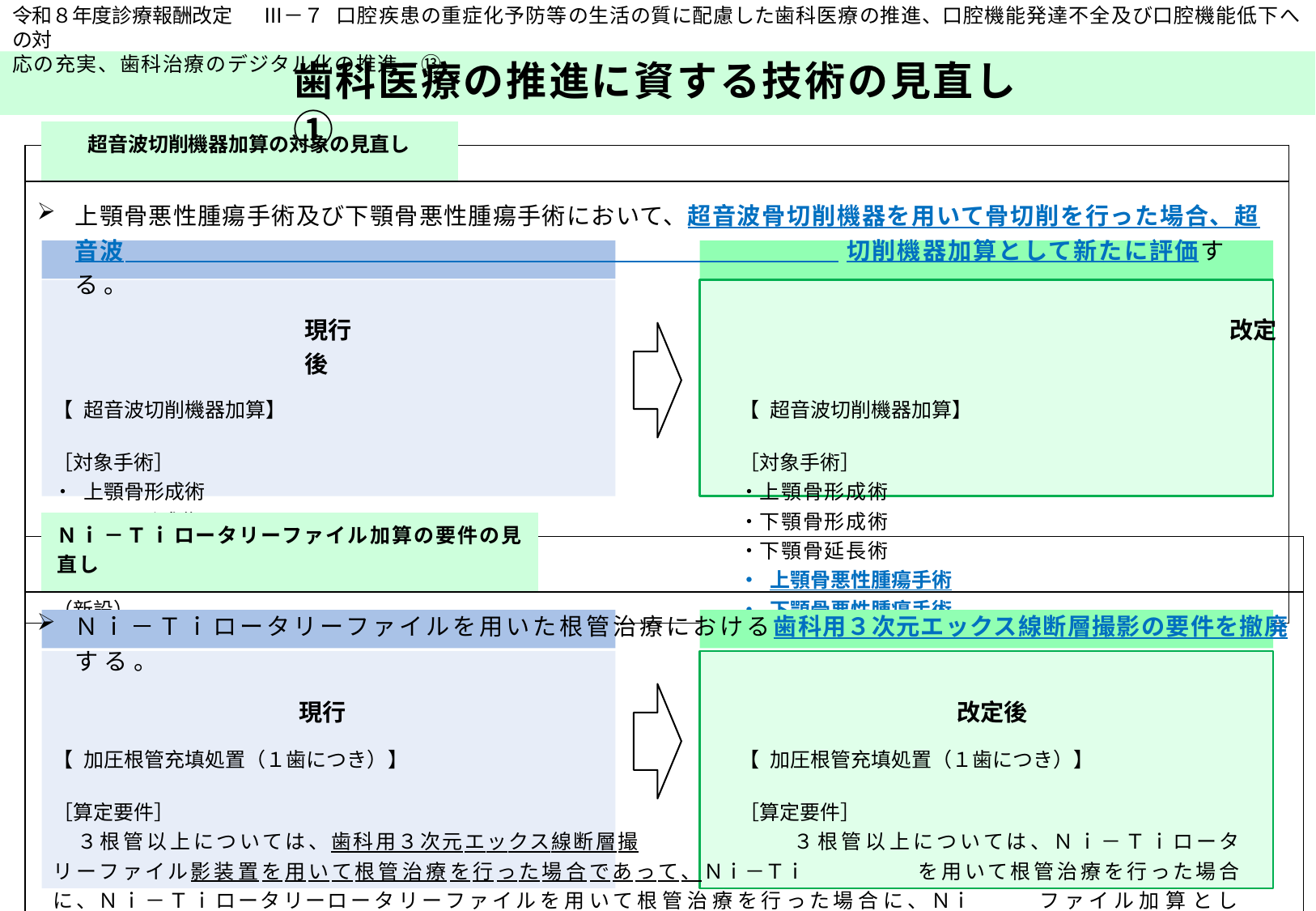

令和８年度診療報酬改定	Ⅲ－７  口腔疾患の重症化予防等の生活の質に配慮した歯科医療の推進、口腔機能発達不全及び口腔機能低下への対
応の充実、歯科治療のデジタル化の推進－⑬

歯科医療の推進に資する技術の見直し①
|  | 超音波切削機器加算の対象の見直し |  |
| --- | --- | --- |
|  |  |  |
| 上顎骨悪性腫瘍手術及び下顎骨悪性腫瘍手術において、超音波骨切削機器を用いて骨切削を行った場合、超音波 切削機器加算として新たに評価する。 現行 改定後 【超音波切削機器加算】 【超音波切削機器加算】 ［対象手術］ ［対象手術］ ・上顎骨形成術 ・上顎骨形成術 ・下顎骨形成術 ・下顎骨形成術 ・下顎骨延長術 ・下顎骨延長術 （新設） ・上顎骨悪性腫瘍手術 （新設） ・下顎骨悪性腫瘍手術 |  |  |

|  | Ｎｉ－Ｔｉロータリーファイル加算の要件の見直し |  |
| --- | --- | --- |
|  |  |  |
| Ｎｉ－Ｔｉロータリーファイルを用いた根管治療における歯科用３次元エックス線断層撮影の要件を撤廃する。 現行 改定後 【加圧根管充填処置（１歯につき）】 【加圧根管充填処置（１歯につき）】 ［算定要件］ ［算定要件］ ３根管以上については、歯科用３次元エックス線断層撮 ３根管以上については、Ｎｉ－Ｔｉロータリーファイル影装置を用いて根管治療を行った場合であって、Ｎｉ－Ｔｉ を用いて根管治療を行った場合に、Ｎｉ－Ｔｉロータリーロータリーファイルを用いて根管治療を行った場合に、Ｎｉ ファイル加算として、150点を所定点数に加算する。 －Ｔｉロータリーファイル加算として、150点を所定点数に加算する。なお、第４部に掲げる歯科用３次元エックス線断層撮影の費用は別に算定できる。 80 |  |  |